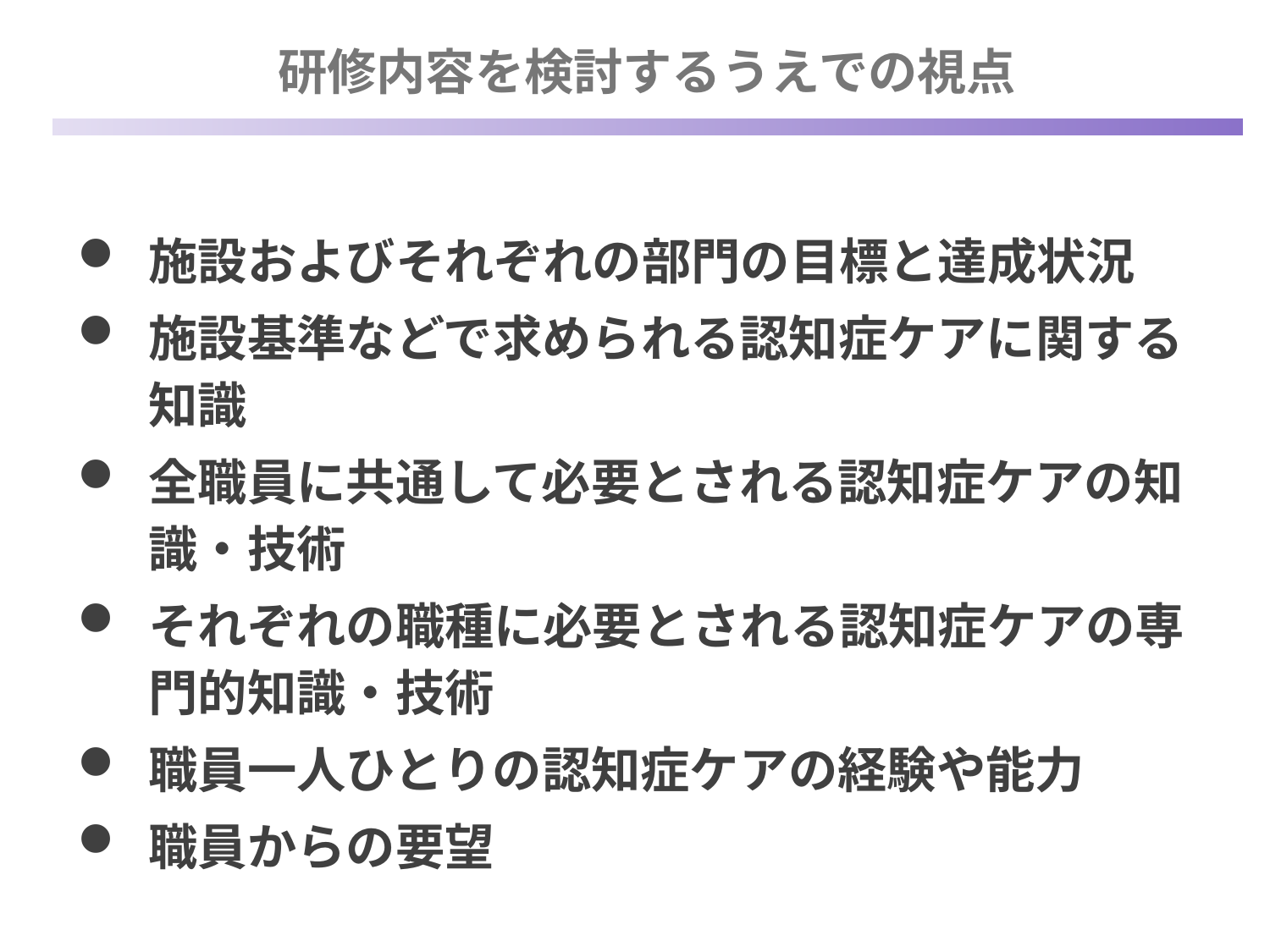

研修内容を検討するうえでの視点

施設およびそれぞれの部門の目標と達成状況
施設基準などで求められる認知症ケアに関する知識
全職員に共通して必要とされる認知症ケアの知識・技術
それぞれの職種に必要とされる認知症ケアの専門的知識・技術
職員一人ひとりの認知症ケアの経験や能力
職員からの要望